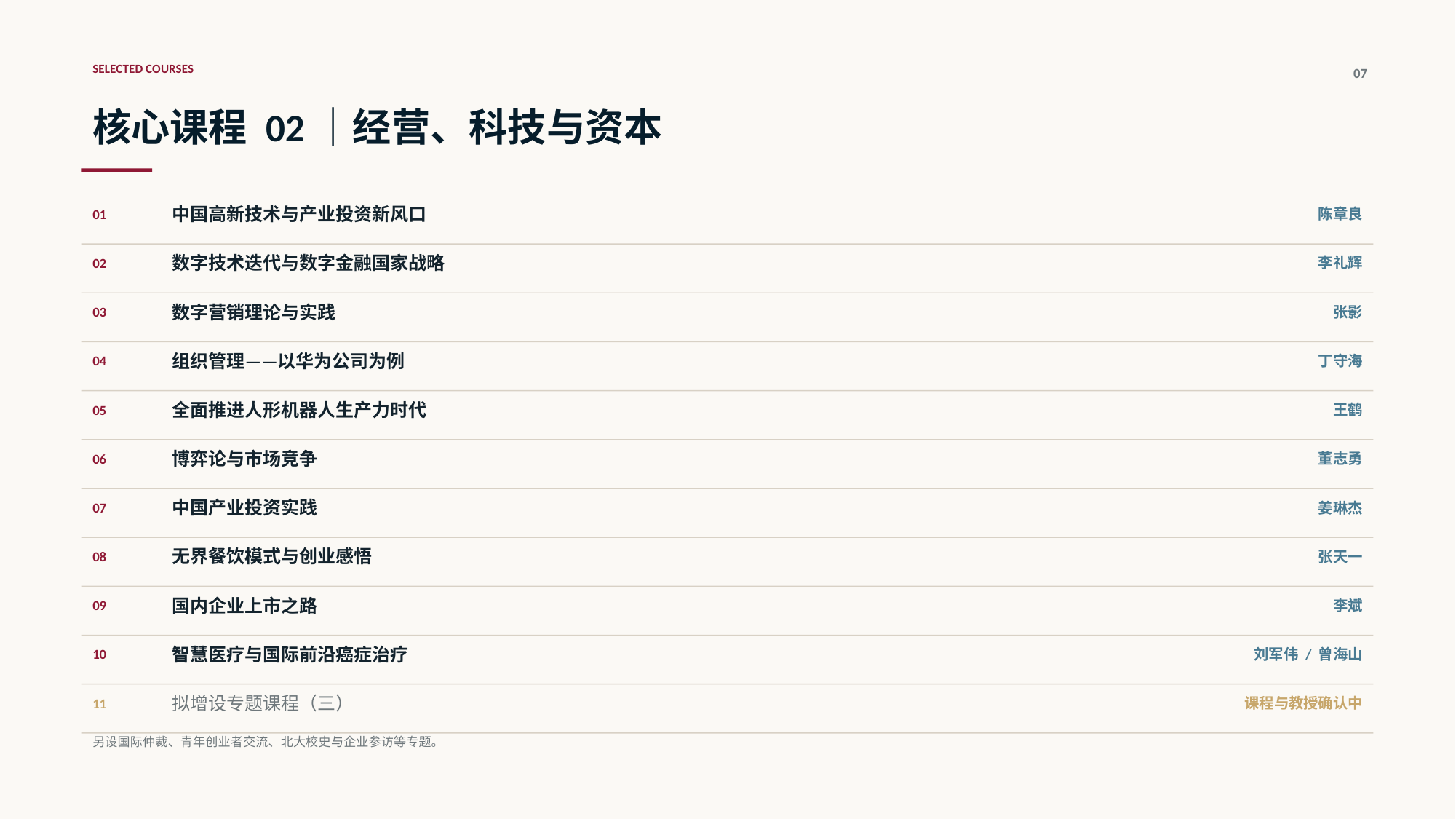

SELECTED COURSES
07
核心课程 02｜经营、科技与资本

01
中国高新技术与产业投资新风口
陈章良
02
数字技术迭代与数字金融国家战略
李礼辉

03
数字营销理论与实践
张影

04
组织管理——以华为公司为例
丁守海

05
全面推进人形机器人生产力时代
王鹤

06
博弈论与市场竞争
董志勇

07
中国产业投资实践
姜琳杰

08
无界餐饮模式与创业感悟
张天一

09
国内企业上市之路
李斌

10
智慧医疗与国际前沿癌症治疗
刘军伟 / 曾海山

11
拟增设专题课程（三）
课程与教授确认中

另设国际仲裁、青年创业者交流、北大校史与企业参访等专题。